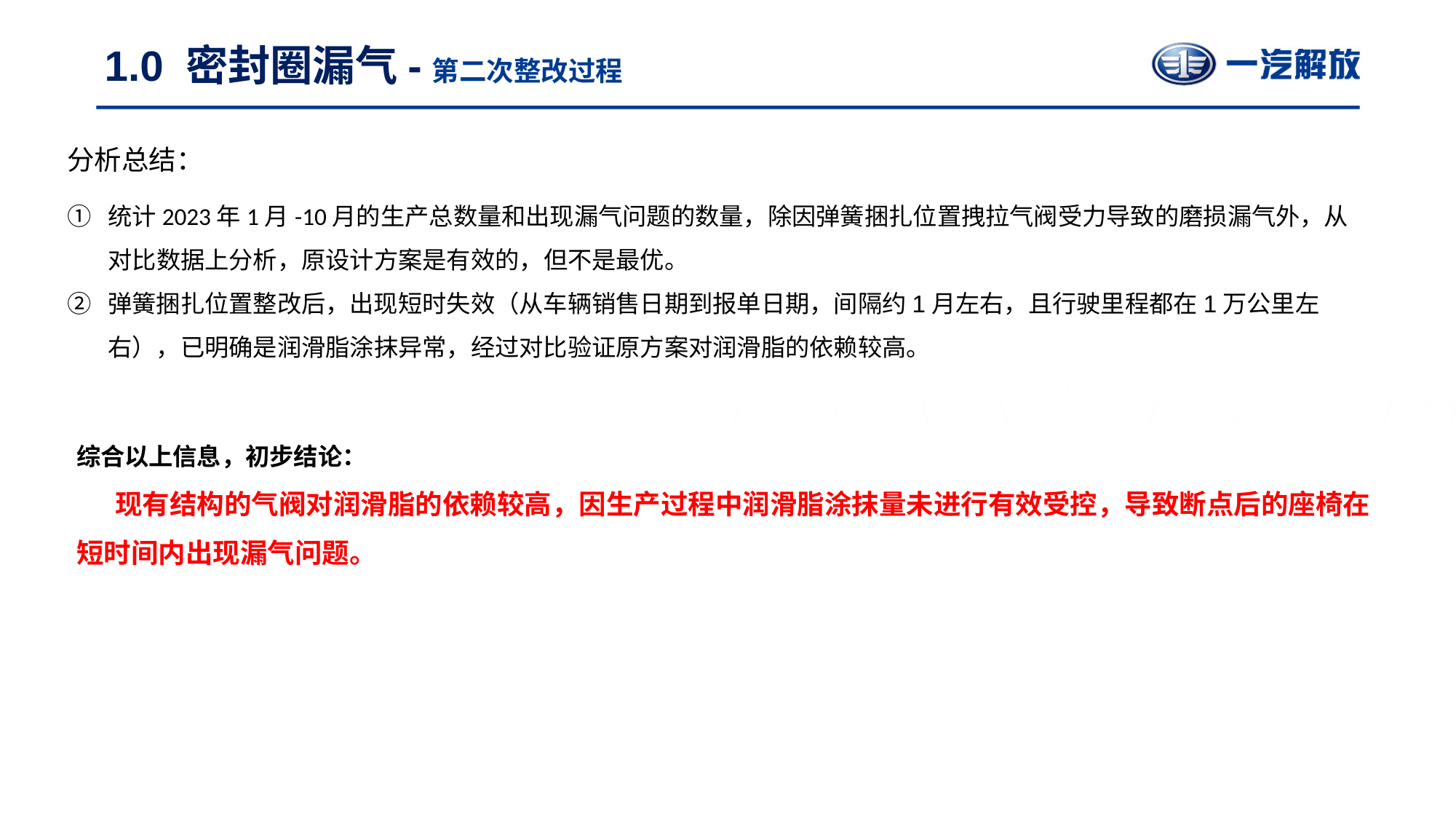

1.0 密封圈漏气-第二次整改过程
分析总结：
统计2023年1月-10月的生产总数量和出现漏气问题的数量，除因弹簧捆扎位置拽拉气阀受力导致的磨损漏气外，从对比数据上分析，原设计方案是有效的，但不是最优。
弹簧捆扎位置整改后，出现短时失效（从车辆销售日期到报单日期，间隔约1月左右，且行驶里程都在1万公里左右），已明确是润滑脂涂抹异常，经过对比验证原方案对润滑脂的依赖较高。

综合以上信息，初步结论：
      现有结构的气阀对润滑脂的依赖较高，因生产过程中润滑脂涂抹量未进行有效受控，导致断点后的座椅在短时间内出现漏气问题。